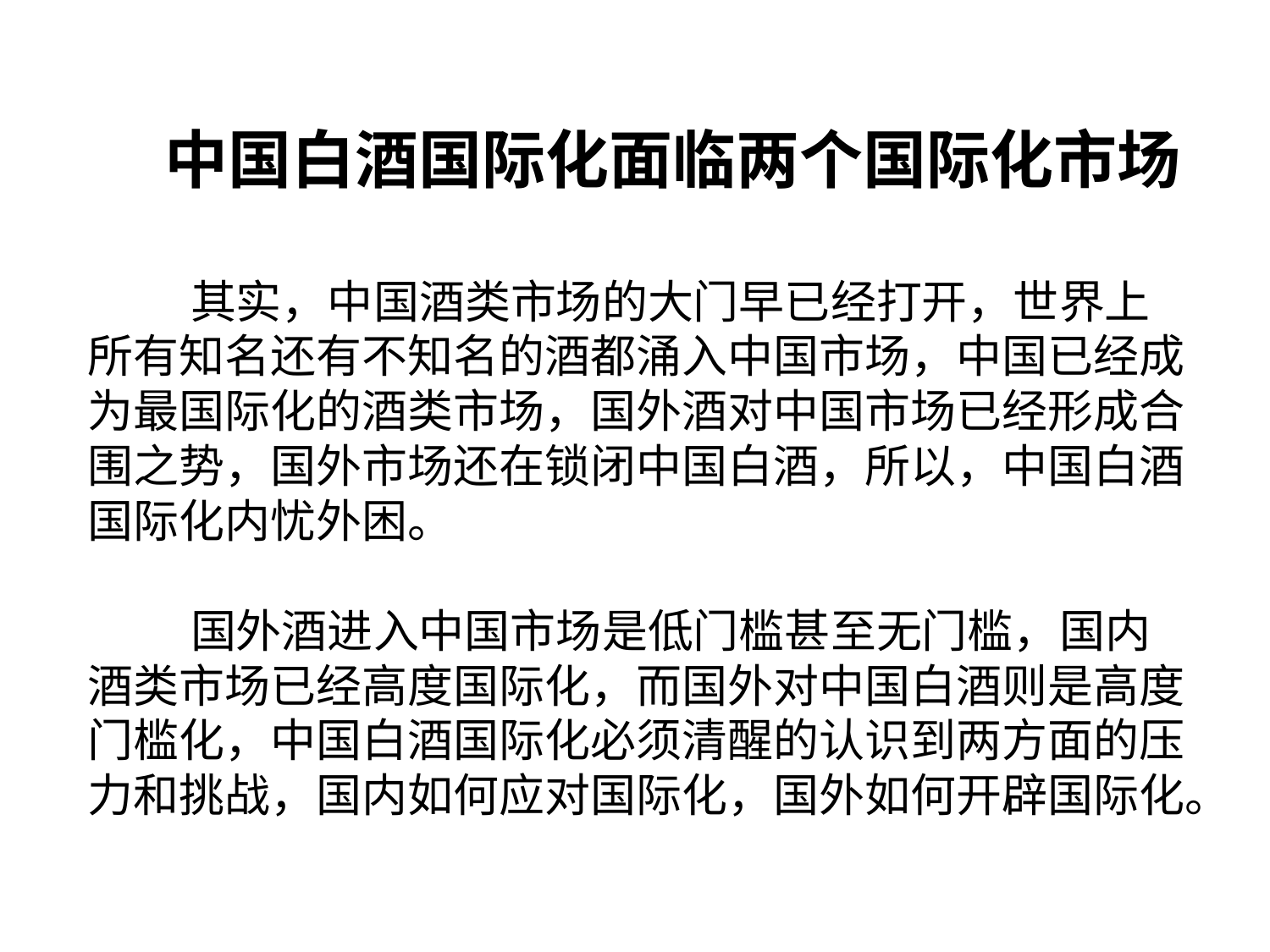

# 中国白酒国际化面临两个国际化市场
	其实，中国酒类市场的大门早已经打开，世界上所有知名还有不知名的酒都涌入中国市场，中国已经成为最国际化的酒类市场，国外酒对中国市场已经形成合围之势，国外市场还在锁闭中国白酒，所以，中国白酒国际化内忧外困。
 
	国外酒进入中国市场是低门槛甚至无门槛，国内酒类市场已经高度国际化，而国外对中国白酒则是高度门槛化，中国白酒国际化必须清醒的认识到两方面的压力和挑战，国内如何应对国际化，国外如何开辟国际化。